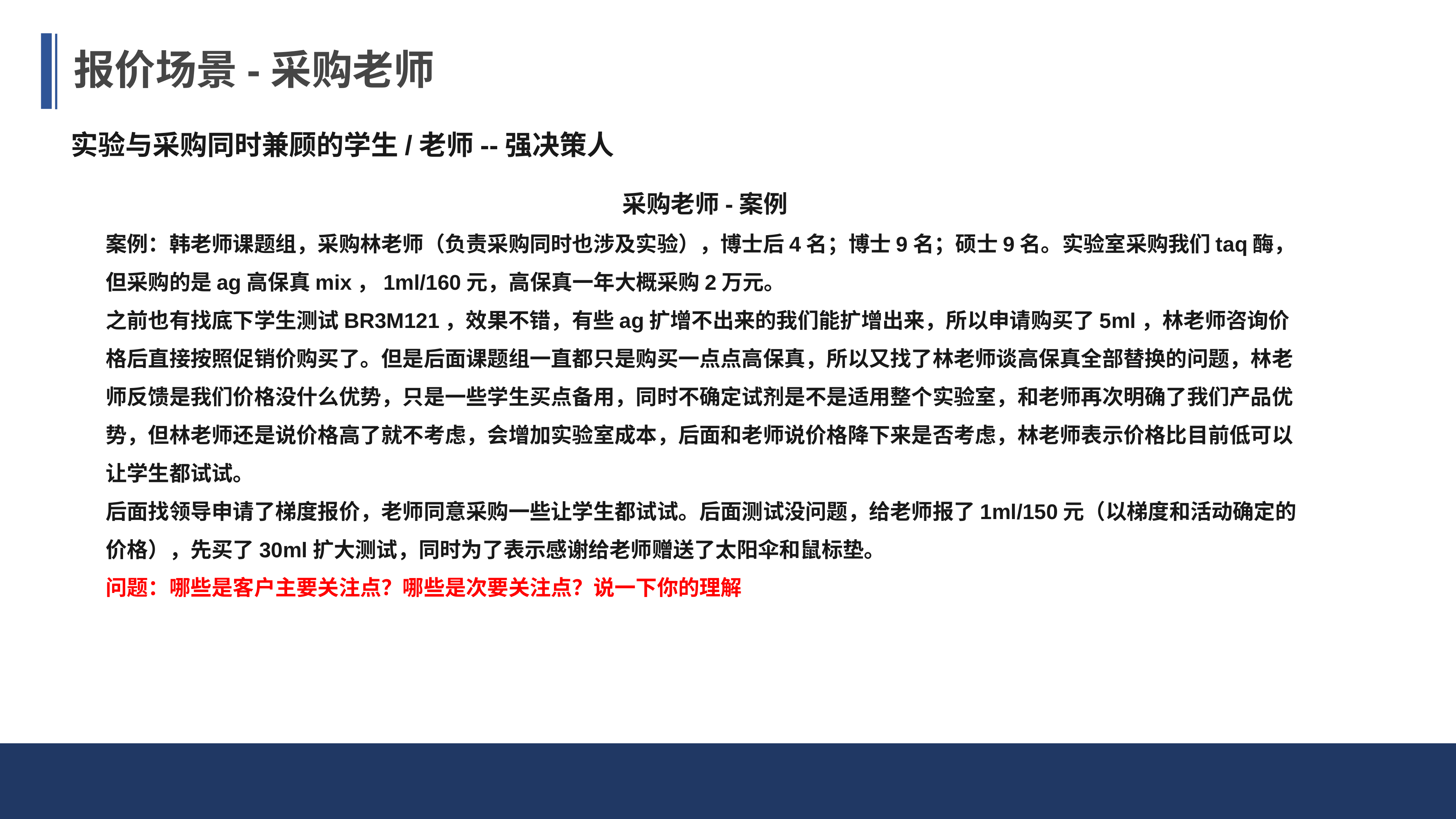

报价场景-采购老师
实验与采购同时兼顾的学生/老师--强决策人
采购老师-案例
案例：韩老师课题组，采购林老师（负责采购同时也涉及实验），博士后4名；博士9名；硕士9名。实验室采购我们taq酶，但采购的是ag高保真mix，1ml/160元，高保真一年大概采购2万元。
之前也有找底下学生测试BR3M121，效果不错，有些ag扩增不出来的我们能扩增出来，所以申请购买了5ml，林老师咨询价格后直接按照促销价购买了。但是后面课题组一直都只是购买一点点高保真，所以又找了林老师谈高保真全部替换的问题，林老师反馈是我们价格没什么优势，只是一些学生买点备用，同时不确定试剂是不是适用整个实验室，和老师再次明确了我们产品优势，但林老师还是说价格高了就不考虑，会增加实验室成本，后面和老师说价格降下来是否考虑，林老师表示价格比目前低可以让学生都试试。
后面找领导申请了梯度报价，老师同意采购一些让学生都试试。后面测试没问题，给老师报了1ml/150元（以梯度和活动确定的价格），先买了30ml扩大测试，同时为了表示感谢给老师赠送了太阳伞和鼠标垫。
问题：哪些是客户主要关注点？哪些是次要关注点？说一下你的理解